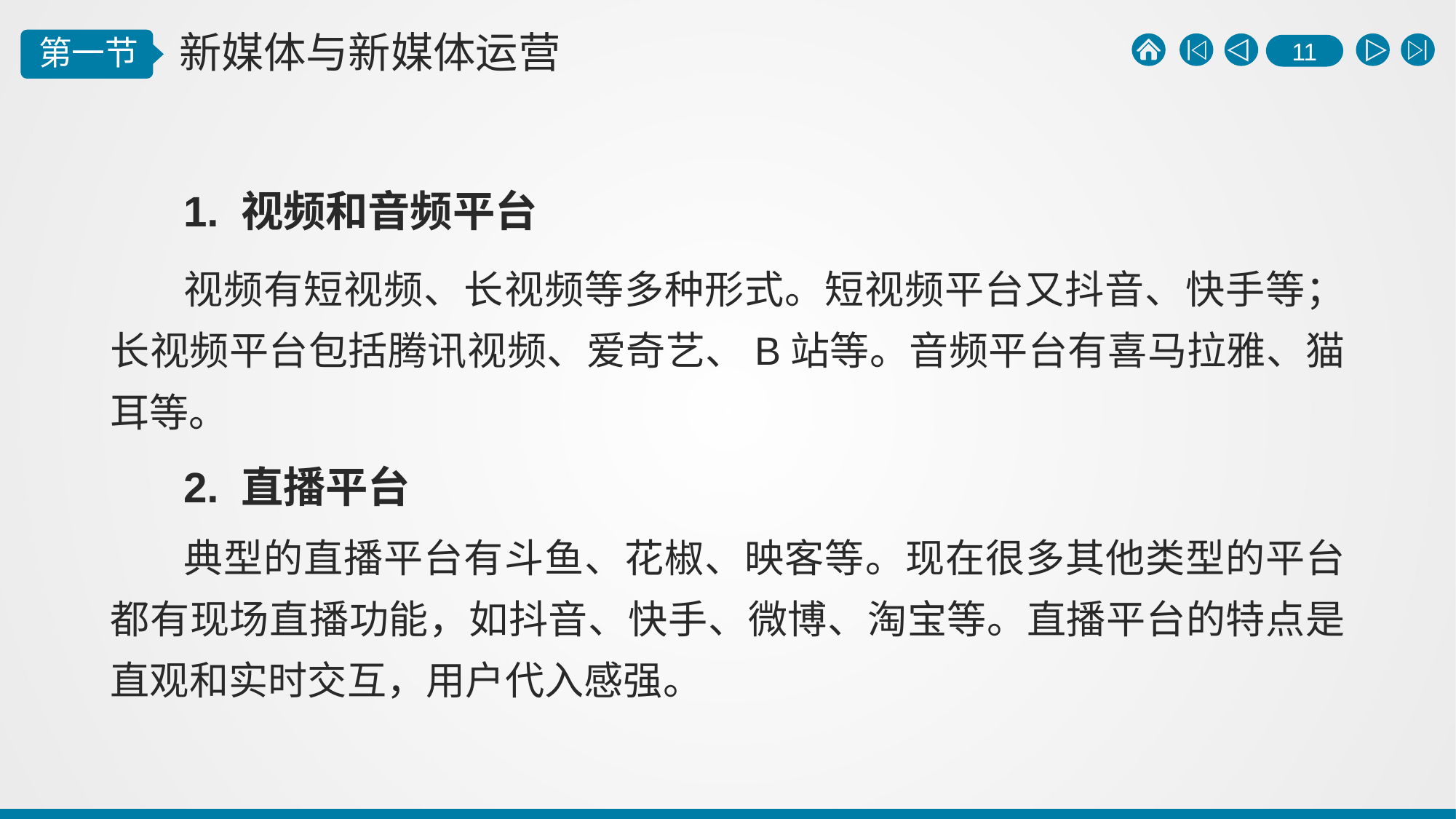

1. 视频和音频平台
视频有短视频、长视频等多种形式。短视频平台又抖音、快手等；长视频平台包括腾讯视频、爱奇艺、B站等。音频平台有喜马拉雅、猫耳等。
2. 直播平台
典型的直播平台有斗鱼、花椒、映客等。现在很多其他类型的平台都有现场直播功能，如抖音、快手、微博、淘宝等。直播平台的特点是直观和实时交互，用户代入感强。